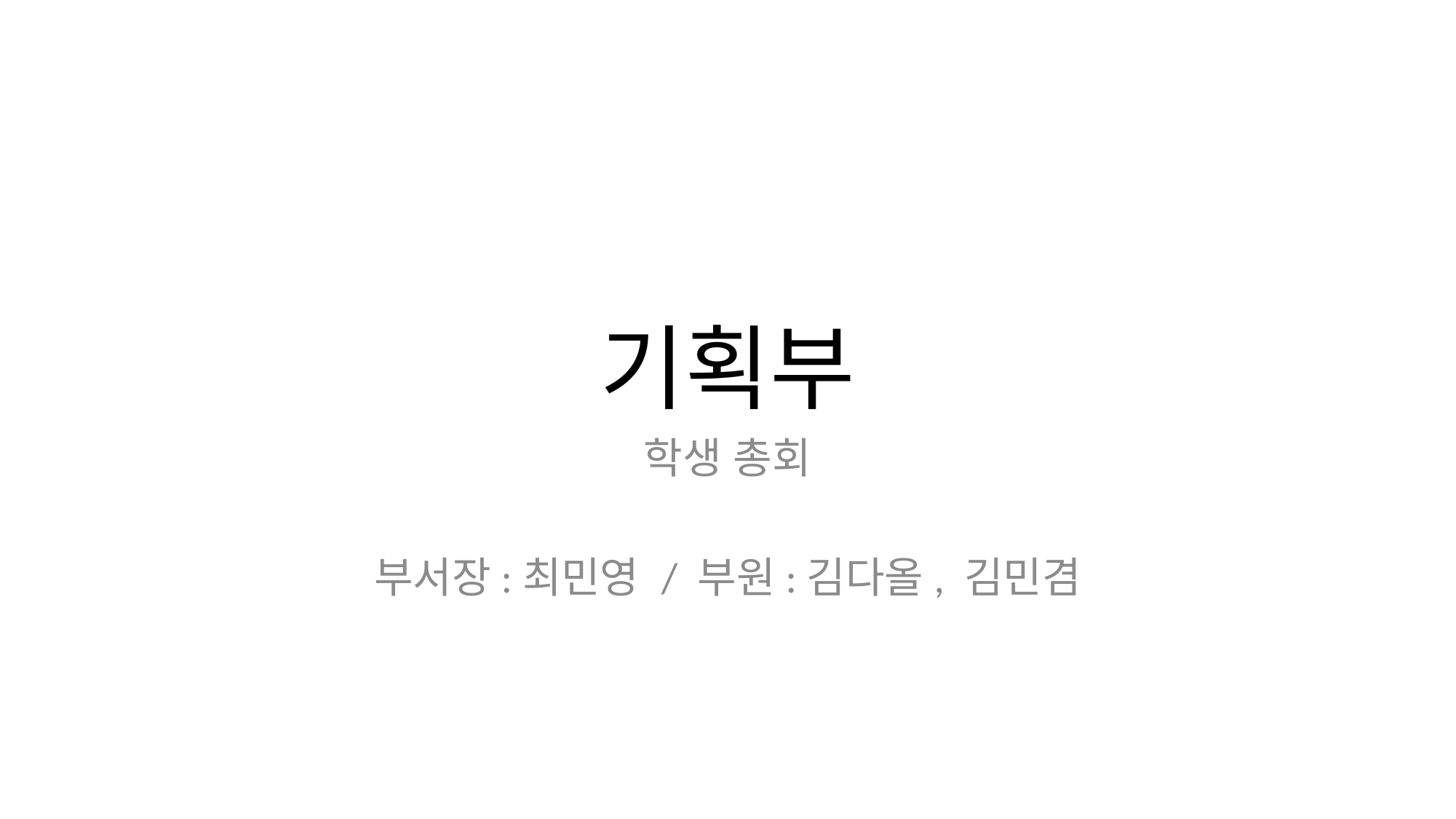

# 기획부
학생 총회

부서장:최민영 / 부원:김다올, 김민겸